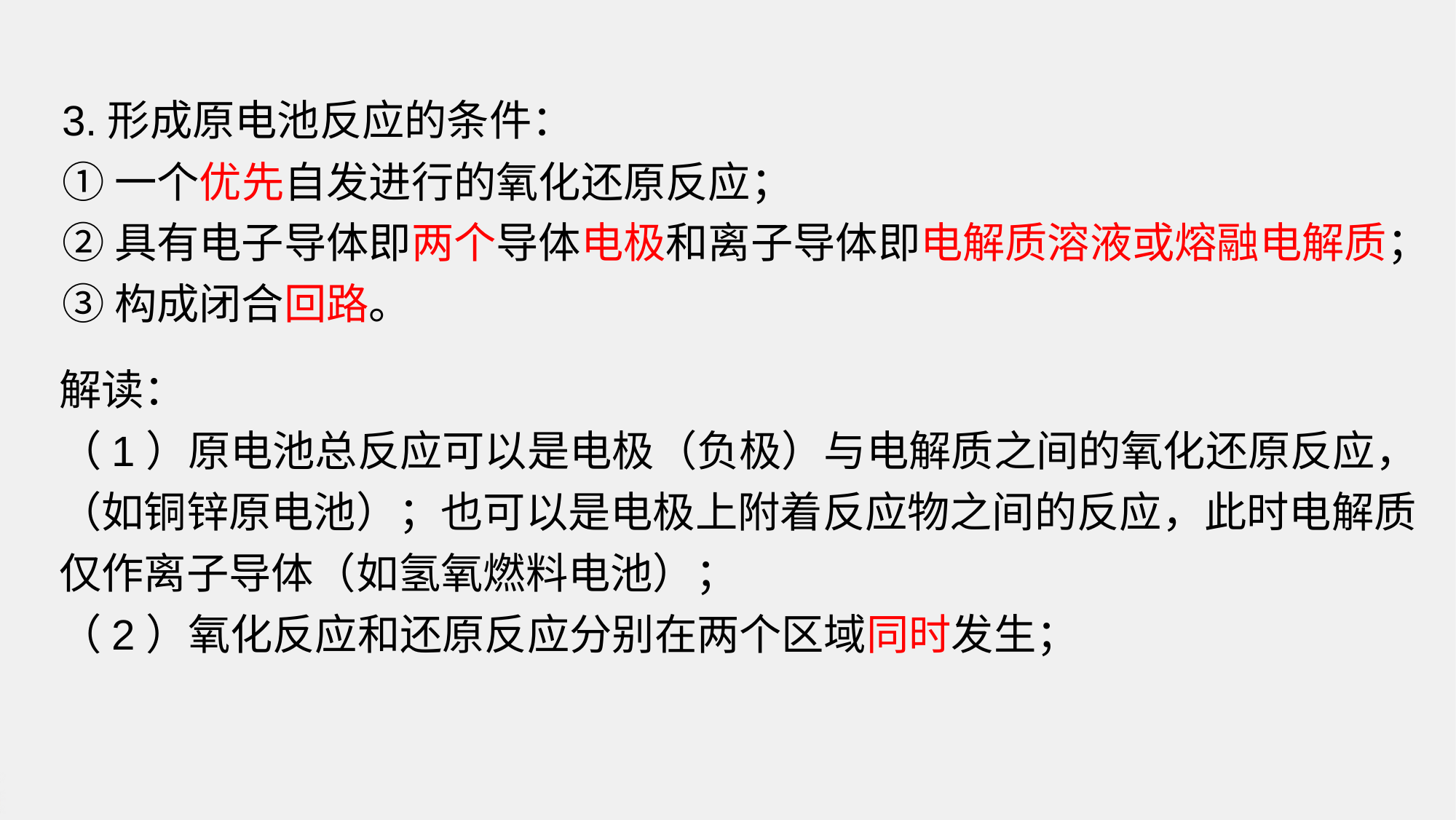

3.形成原电池反应的条件：
①一个优先自发进行的氧化还原反应；
②具有电子导体即两个导体电极和离子导体即电解质溶液或熔融电解质；
③构成闭合回路。
解读：
（1）原电池总反应可以是电极（负极）与电解质之间的氧化还原反应，（如铜锌原电池）；也可以是电极上附着反应物之间的反应，此时电解质仅作离子导体（如氢氧燃料电池）；
（2）氧化反应和还原反应分别在两个区域同时发生；